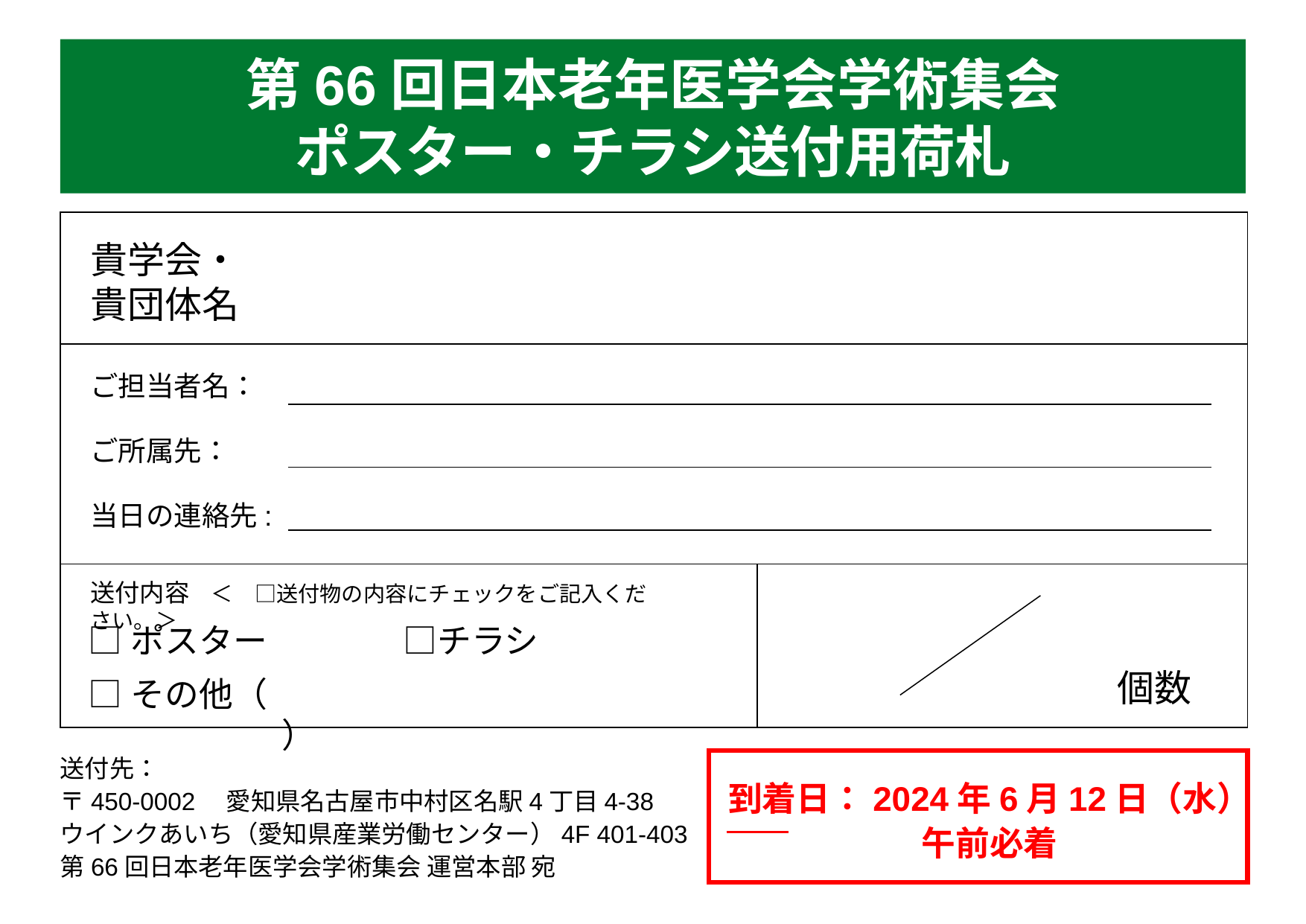

第66回日本老年医学会学術集会
ポスター・チラシ送付用荷札
|  |  |
| --- | --- |
|  |  |
|  |  |
貴学会・
貴団体名
ご担当者名：
ご所属先：
当日の連絡先:
送付内容　＜　□送付物の内容にチェックをご記入ください。＞
□ポスター　　　　□チラシ
□その他（　　　　　　　　　　　　　　　　　　   　）
個数

# 送付先： 〒450-0002　愛知県名古屋市中村区名駅4丁目4-38 ウインクあいち（愛知県産業労働センター）4F 401-403 第66回日本老年医学会学術集会 運営本部 宛
到着日：2024年6月12日（水）午前必着